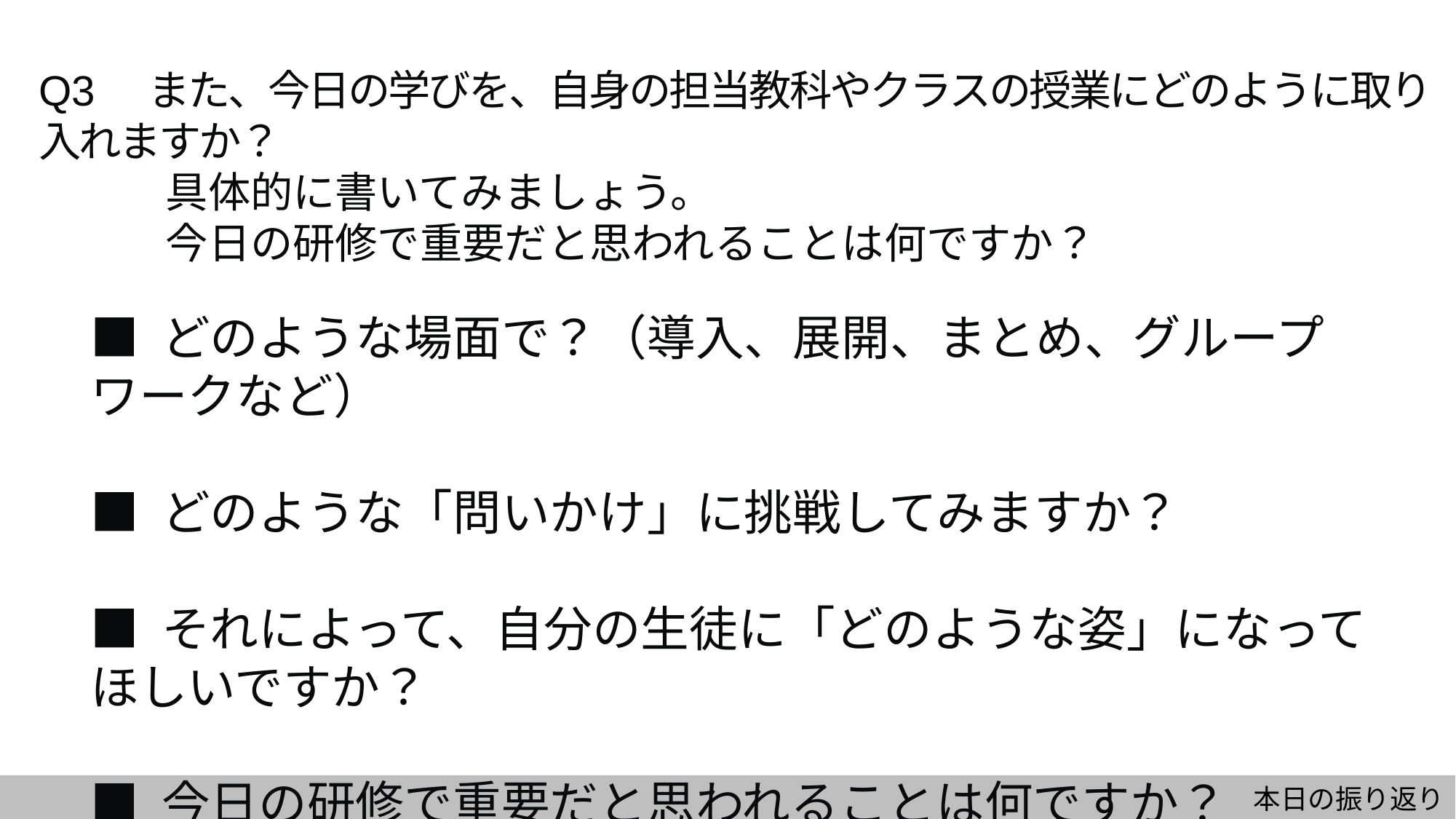

Q3　また、今日の学びを、自身の担当教科やクラスの授業にどのように取り入れますか？
　　　具体的に書いてみましょう。
　　　今日の研修で重要だと思われることは何ですか？
■ どのような場面で？（導入、展開、まとめ、グループワークなど）

■ どのような「問いかけ」に挑戦してみますか？

■ それによって、自分の生徒に「どのような姿」になってほしいですか？

■ 今日の研修で重要だと思われることは何ですか？
本日の振り返り